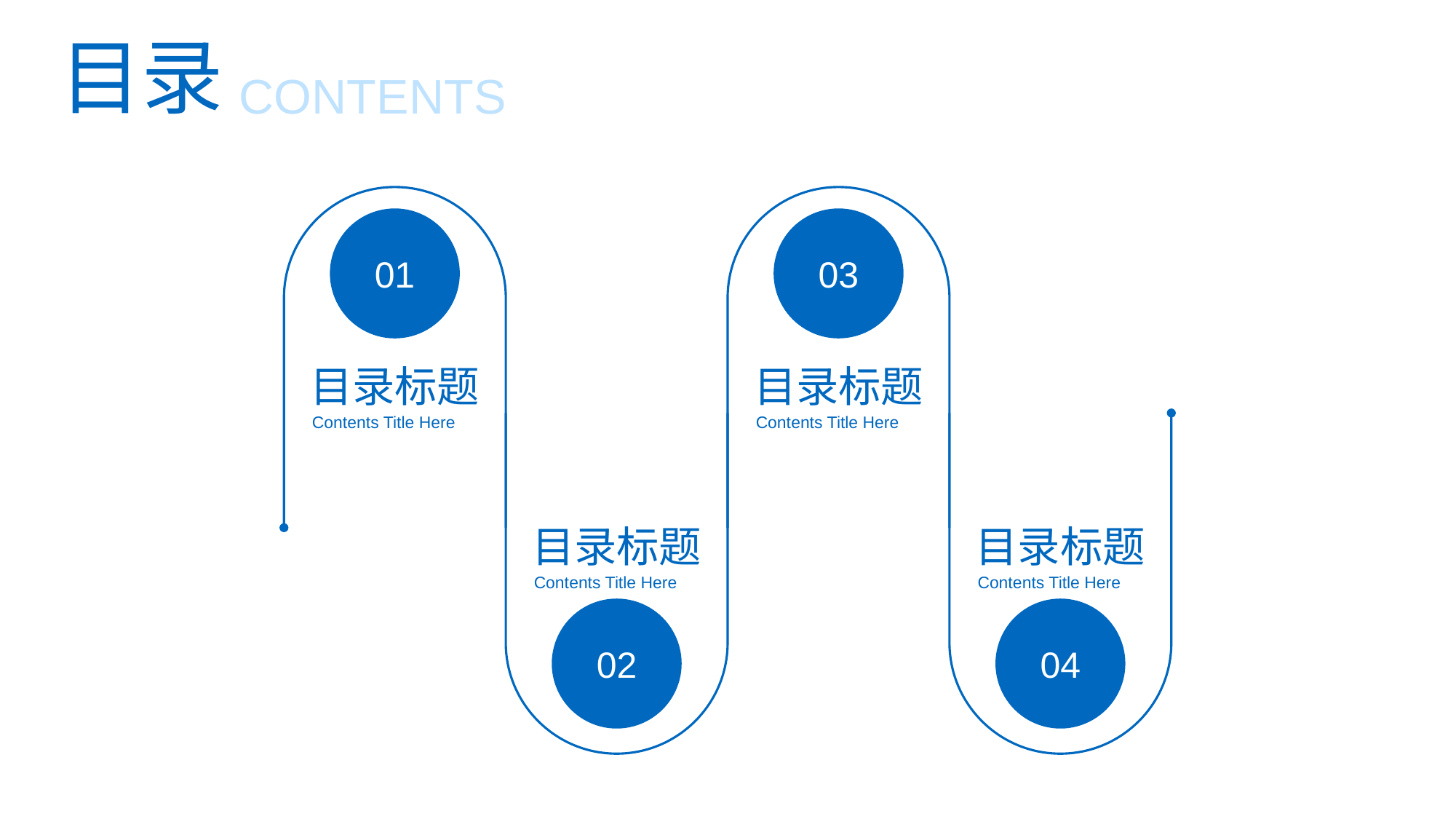

目录
CONTENTS

01
03
目录标题
目录标题
Contents Title Here
Contents Title Here

目录标题
目录标题
Contents Title Here
Contents Title Here
02
04